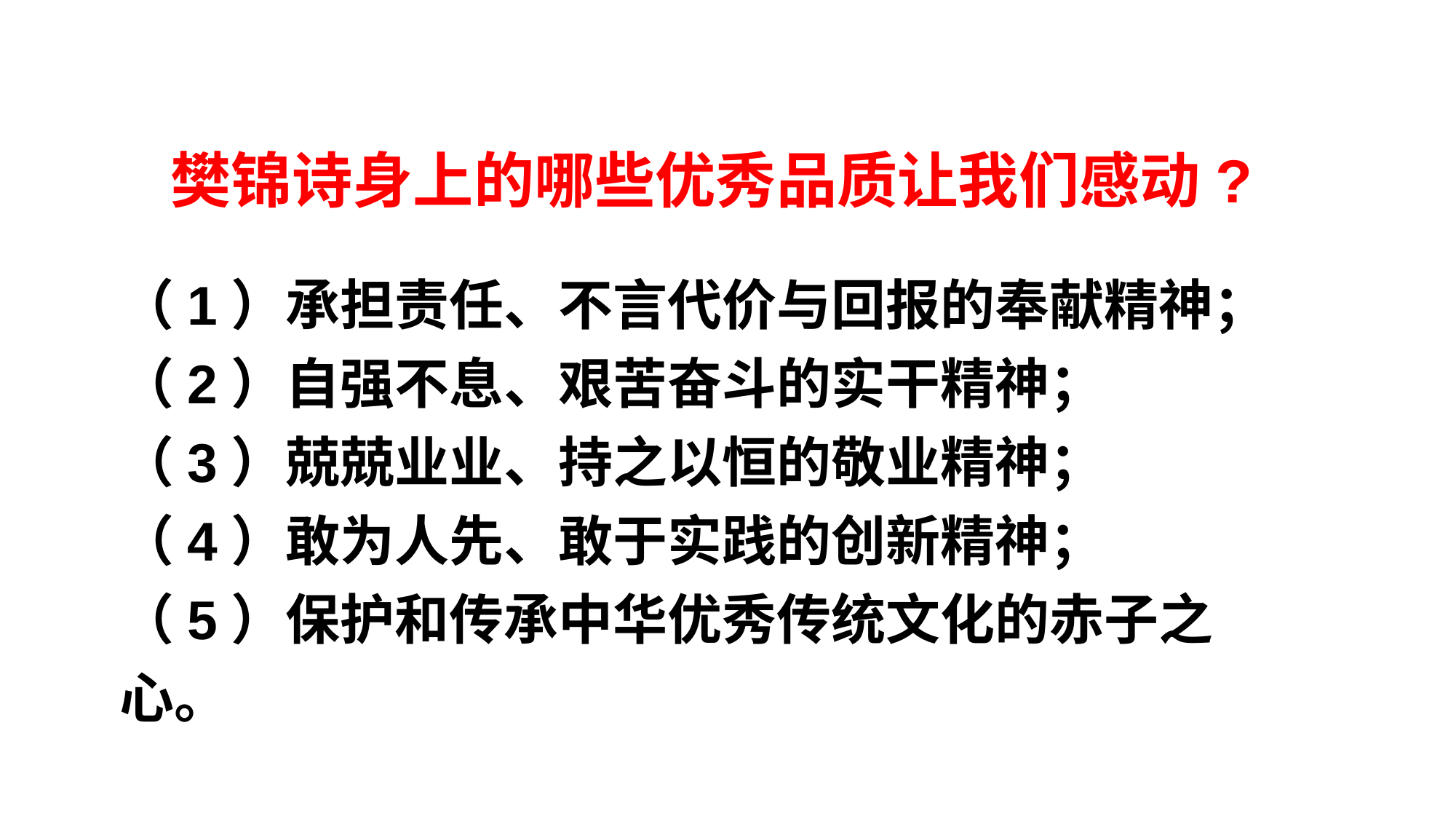

樊锦诗身上的哪些优秀品质让我们感动?
（1）承担责任、不言代价与回报的奉献精神；
（2）自强不息、艰苦奋斗的实干精神；
（3）兢兢业业、持之以恒的敬业精神；
（4）敢为人先、敢于实践的创新精神；
（5）保护和传承中华优秀传统文化的赤子之心。